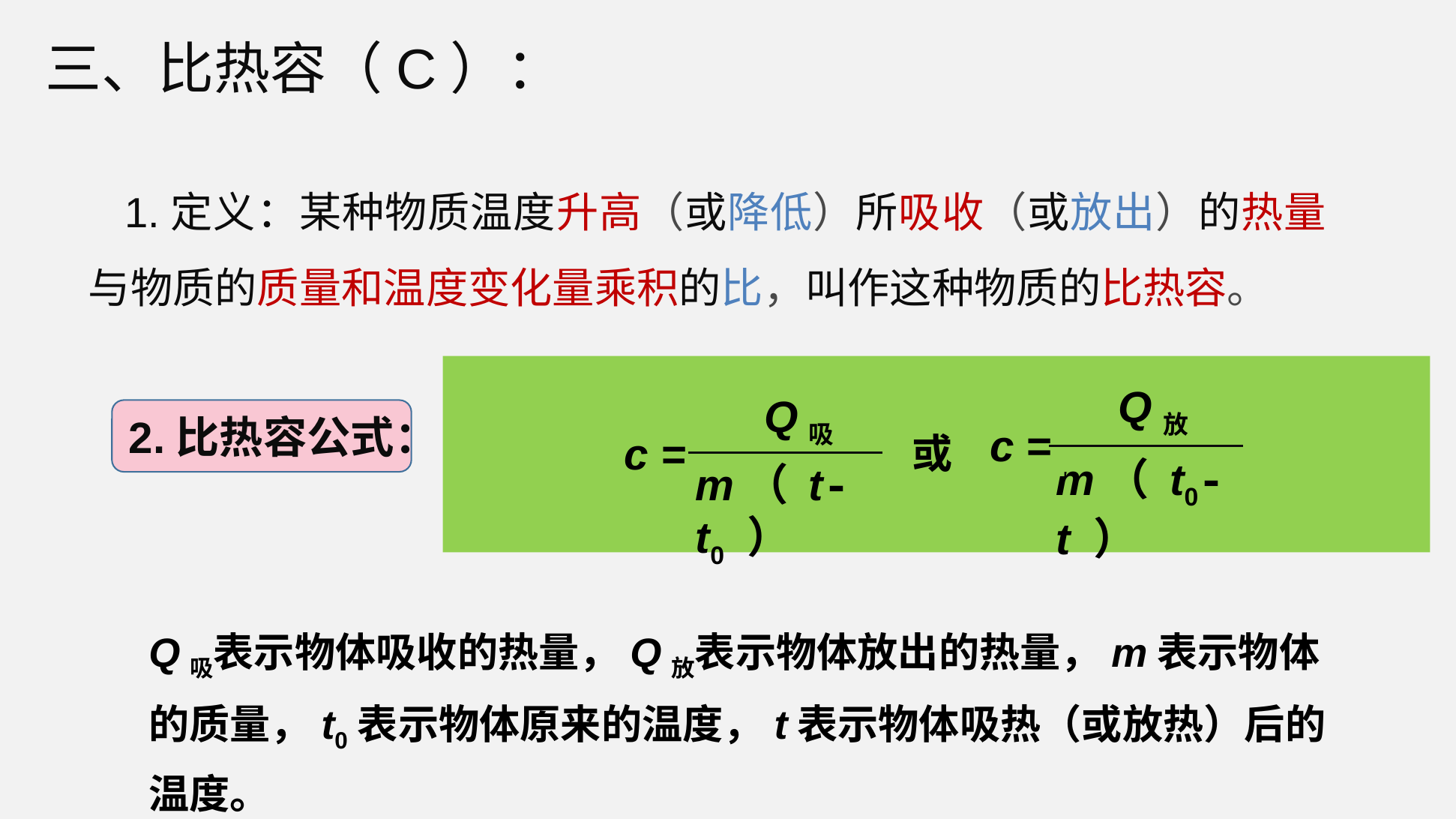

三、比热容（C）：
1.定义：某种物质温度升高（或降低）所吸收（或放出）的热量与物质的质量和温度变化量乘积的比，叫作这种物质的比热容。

Q放
c =
m（ t0-t ）
Q吸
c =
m（ t-t0 ）
或
2.比热容公式：
Q吸表示物体吸收的热量，Q放表示物体放出的热量，m表示物体的质量，t0表示物体原来的温度，t表示物体吸热（或放热）后的温度。